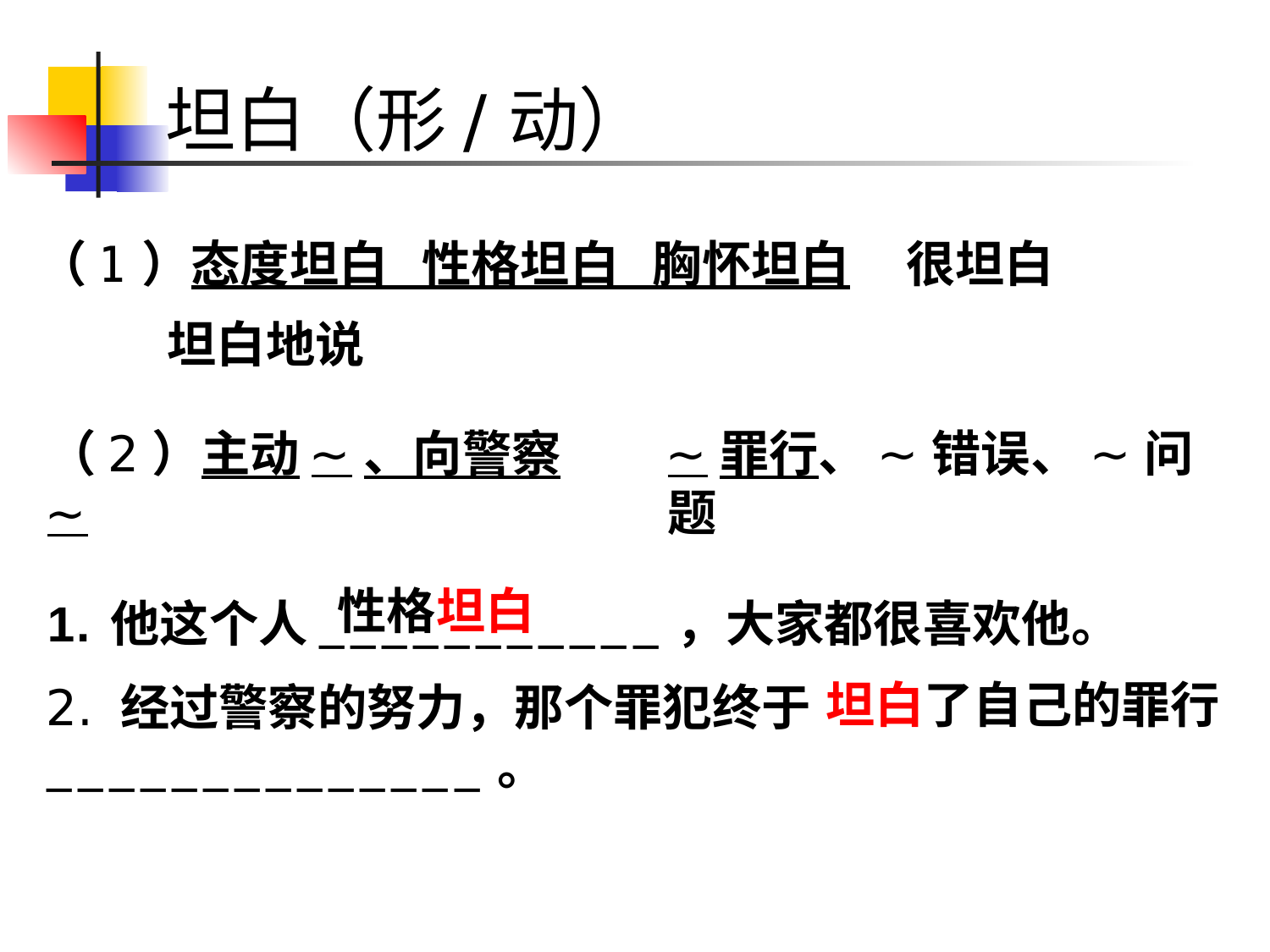

# 坦白（形/动）
（1）态度坦白   性格坦白   胸怀坦白     很坦白
坦白地说
（2）主动~、向警察~
~罪行、~错误、~问题
性格坦白
他这个人___________，大家都很喜欢他。
2. 经过警察的努力，那个罪犯终于______________。
坦白了自己的罪行